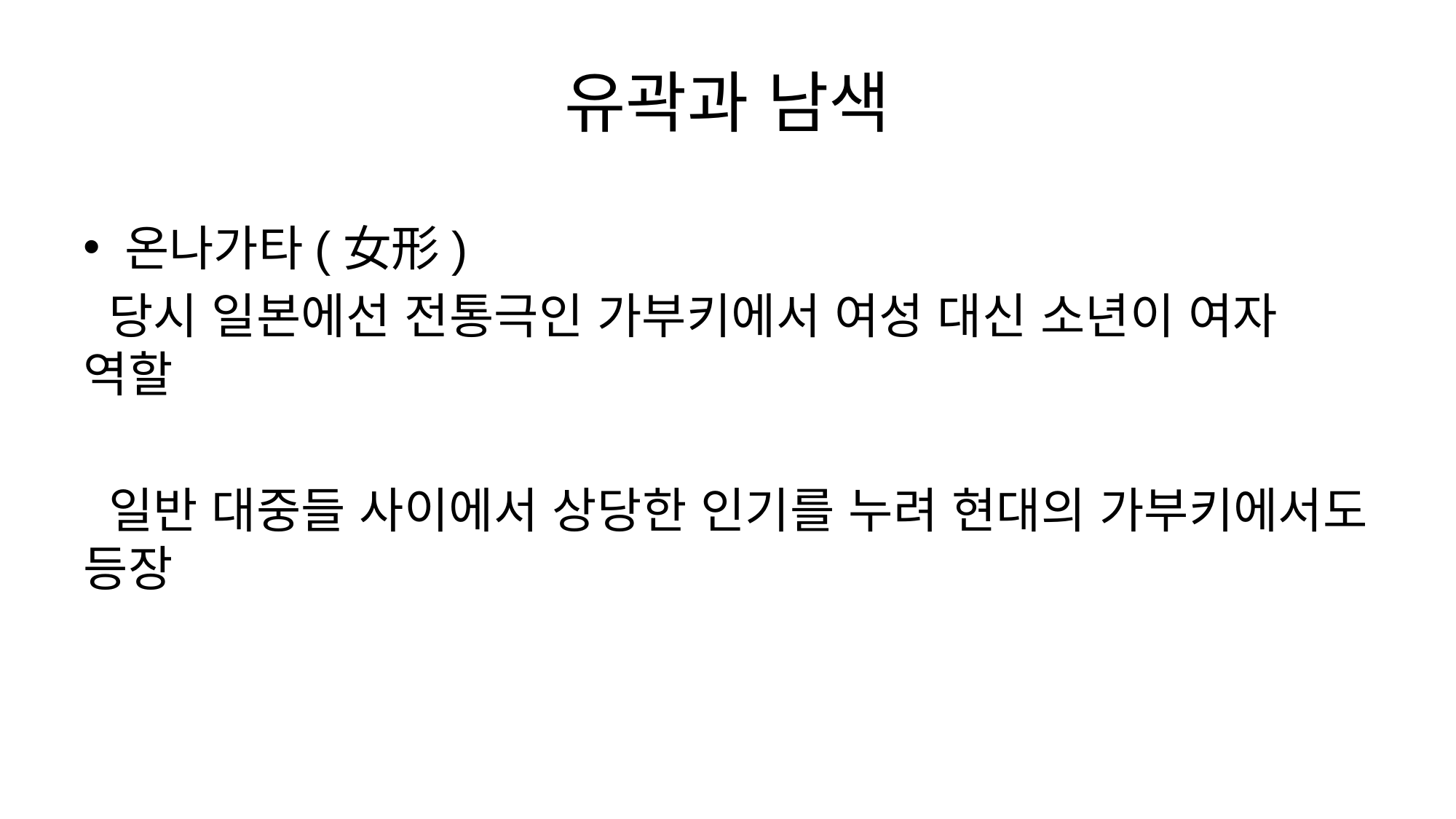

# 유곽과 남색
온나가타(女形)
 당시 일본에선 전통극인 가부키에서 여성 대신 소년이 여자 역할

 일반 대중들 사이에서 상당한 인기를 누려 현대의 가부키에서도 등장